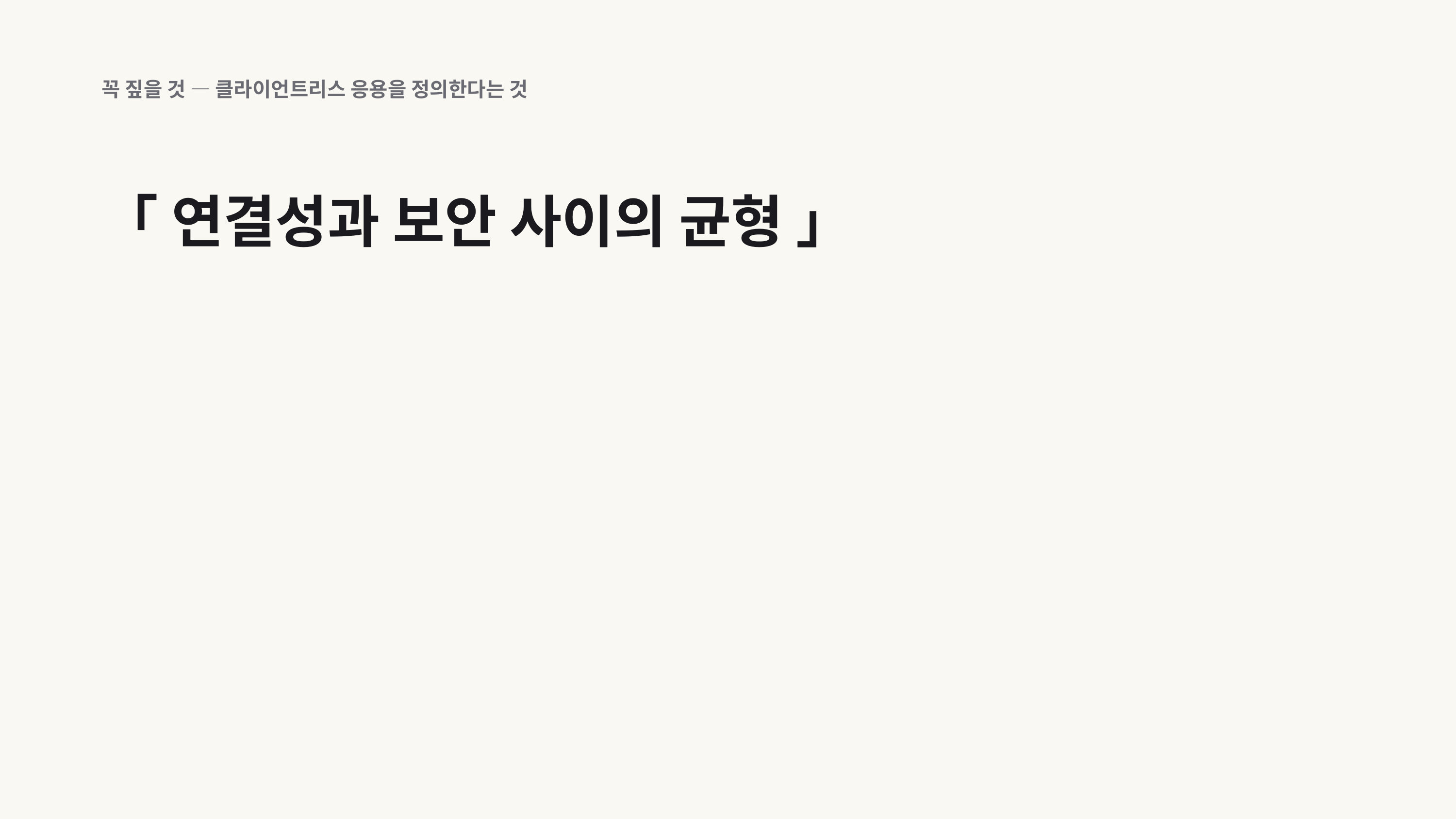

꼭 짚을 것 — 클라이언트리스 응용을 정의한다는 것
「 연결성과 보안 사이의 균형 」